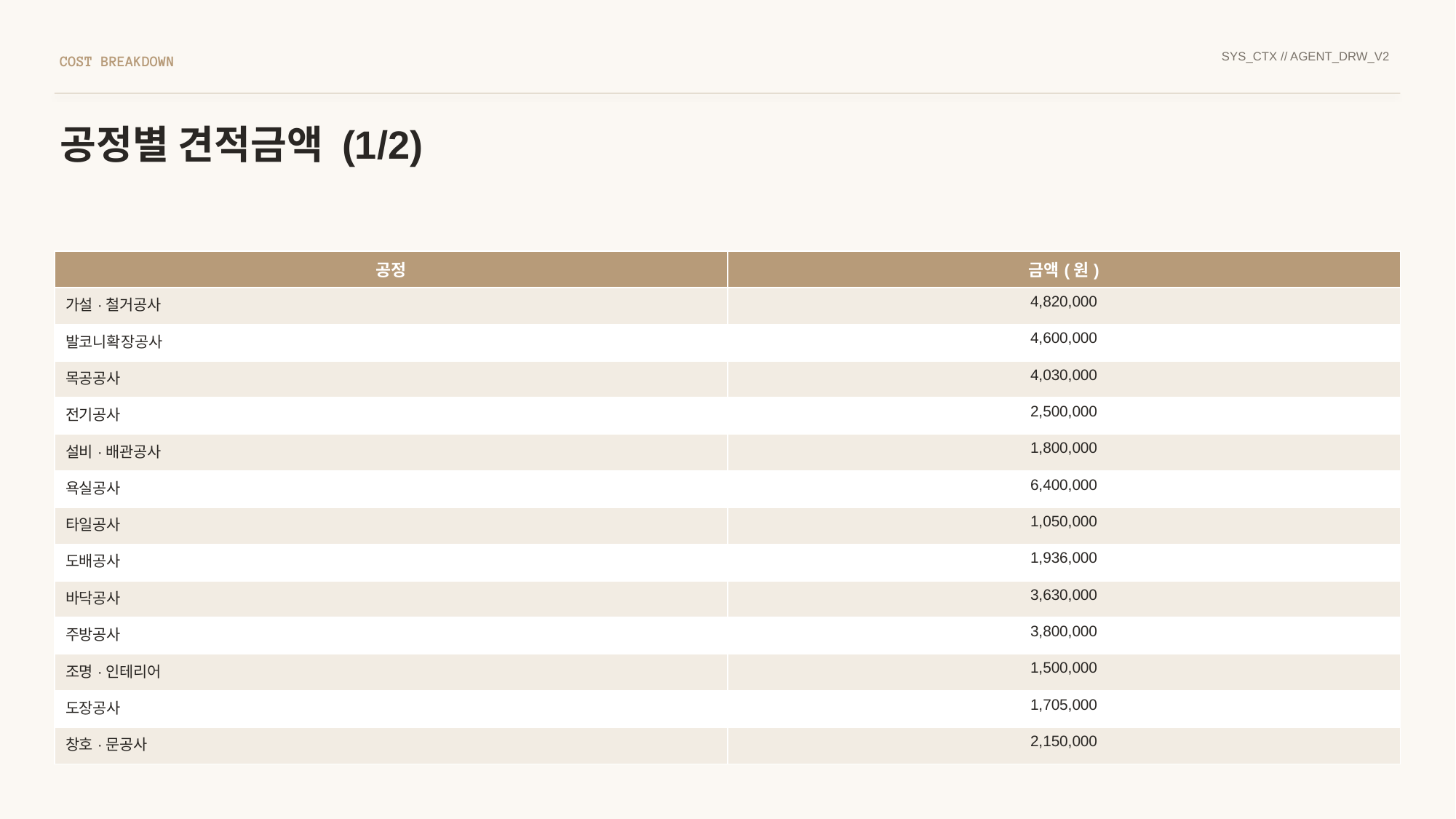

SYS_CTX // AGENT_DRW_V2
COST BREAKDOWN

공정별 견적금액 (1/2)
| 공정 | 금액(원) |
| --- | --- |
| 가설·철거공사 | 4,820,000 |
| 발코니확장공사 | 4,600,000 |
| 목공공사 | 4,030,000 |
| 전기공사 | 2,500,000 |
| 설비·배관공사 | 1,800,000 |
| 욕실공사 | 6,400,000 |
| 타일공사 | 1,050,000 |
| 도배공사 | 1,936,000 |
| 바닥공사 | 3,630,000 |
| 주방공사 | 3,800,000 |
| 조명·인테리어 | 1,500,000 |
| 도장공사 | 1,705,000 |
| 창호·문공사 | 2,150,000 |